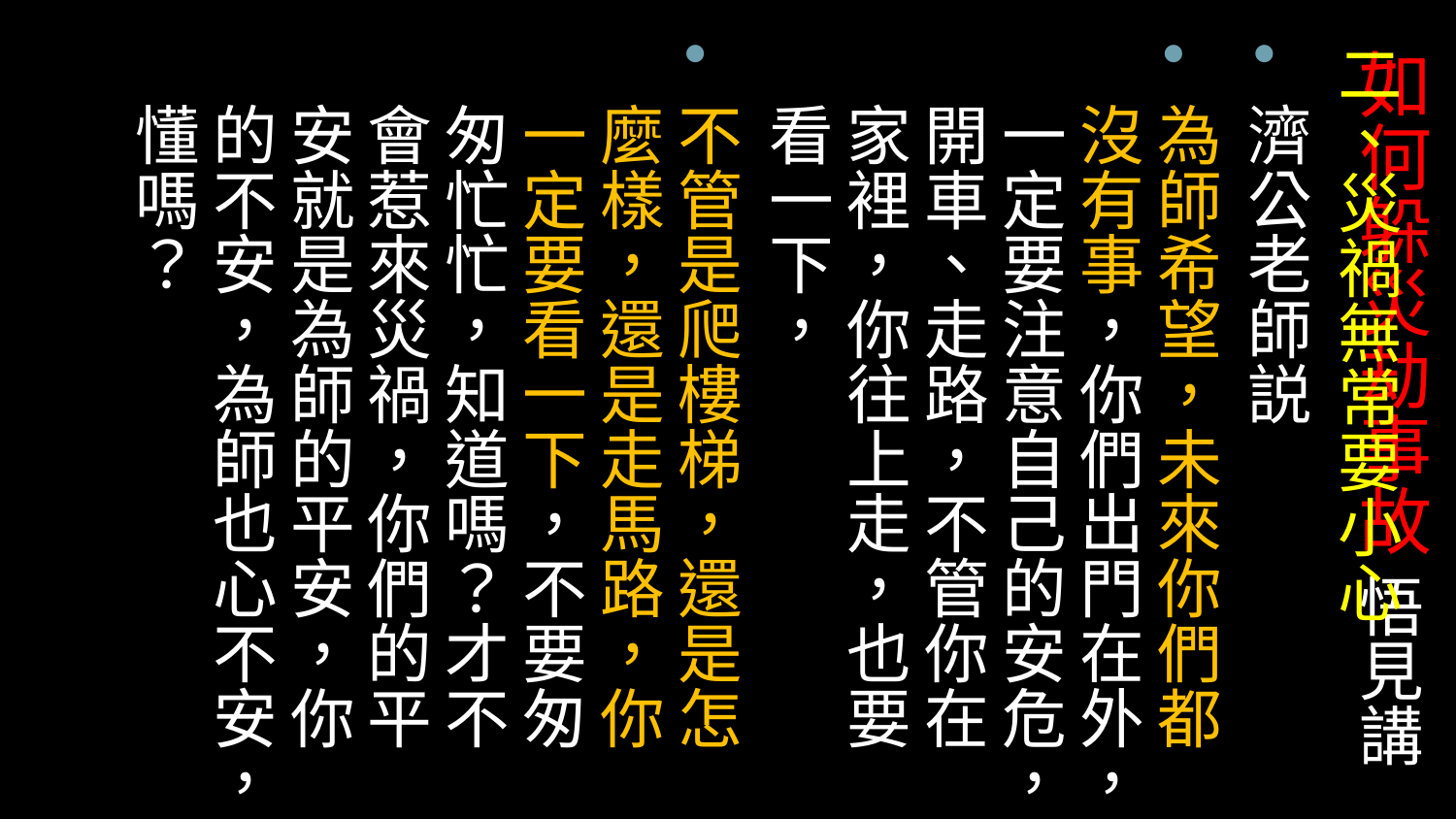

二、災禍無常要小心
濟公老師説
為師希望，未來你們都沒有事，你們出門在外，一定要注意自己的安危，開車、走路，不管你在家裡，你往上走，也要看一下，
不管是爬樓梯，還是怎麼樣，還是走馬路，你一定要看一下，不要匆匆忙忙，知道嗎？才不會惹來災禍，你們的平安就是為師的平安，你的不安，為師也心不安，懂嗎？

# 如何躲災劫事故 悟見講